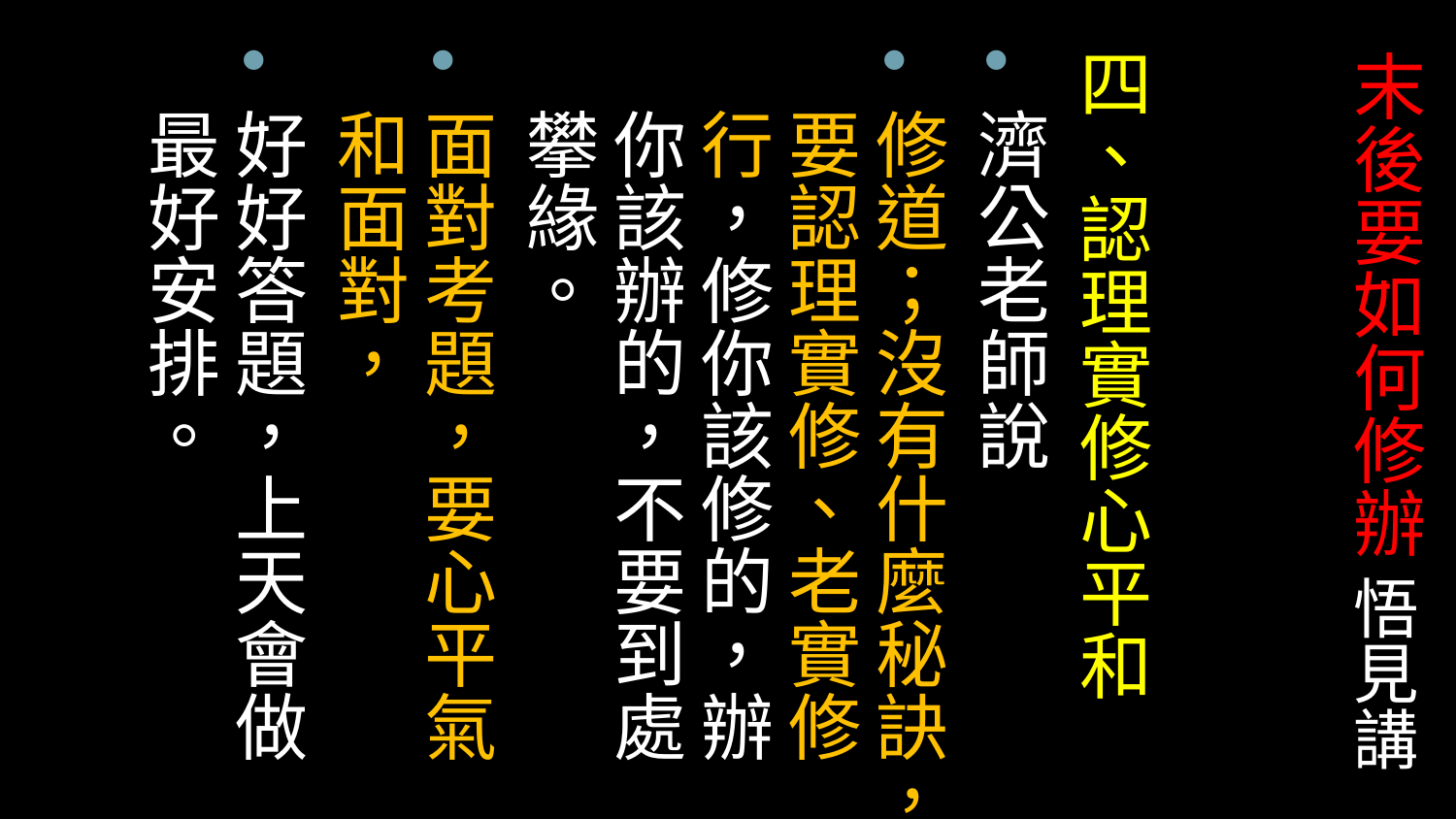

四、認理實修心平和
濟公老師說
修道；沒有什麼秘訣，要認理實修、老實修行，修你該修的，辦你該辦的，不要到處攀緣。
面對考題，要心平氣和面對，
好好答題，上天會做最好安排。

# 末後要如何修辦 悟見講